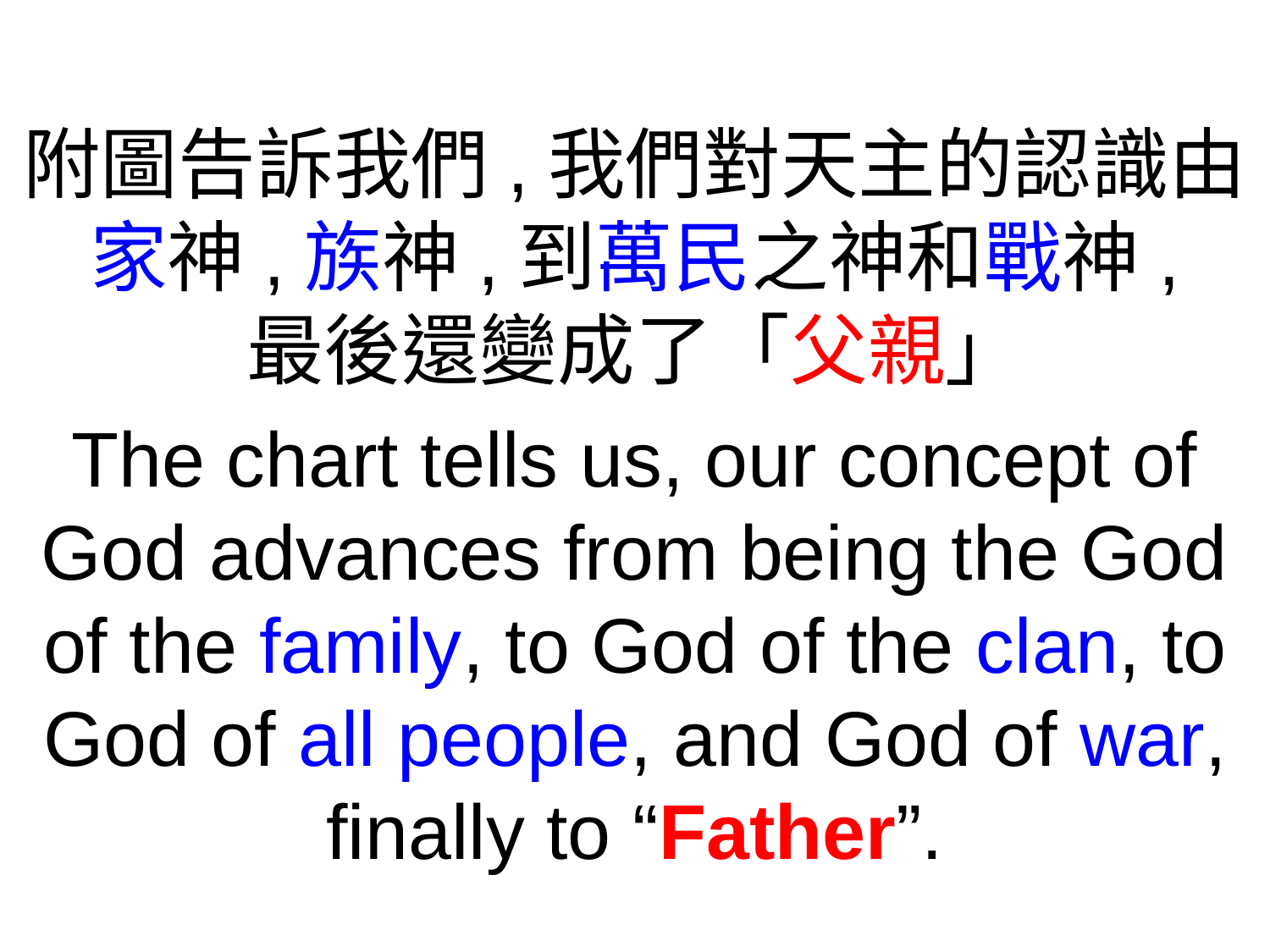

附圖告訴我們,我們對天主的認識由家神,族神,到萬民之神和戰神,
最後還變成了「父親」
The chart tells us, our concept of God advances from being the God of the family, to God of the clan, to God of all people, and God of war, finally to “Father”.